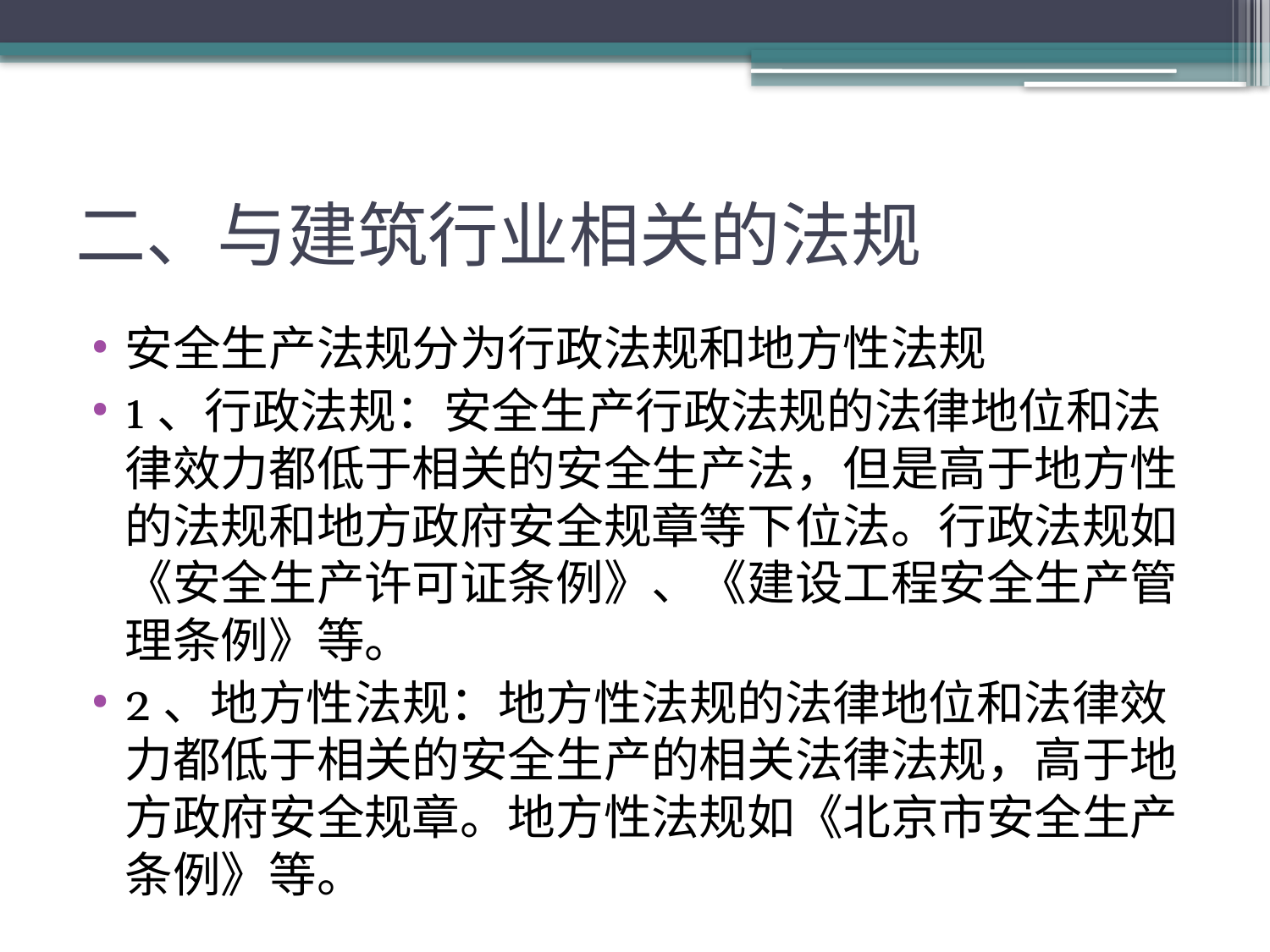

# 二、与建筑行业相关的法规
安全生产法规分为行政法规和地方性法规
1、行政法规：安全生产行政法规的法律地位和法律效力都低于相关的安全生产法，但是高于地方性的法规和地方政府安全规章等下位法。行政法规如《安全生产许可证条例》、《建设工程安全生产管理条例》等。
2、地方性法规：地方性法规的法律地位和法律效力都低于相关的安全生产的相关法律法规，高于地方政府安全规章。地方性法规如《北京市安全生产条例》等。